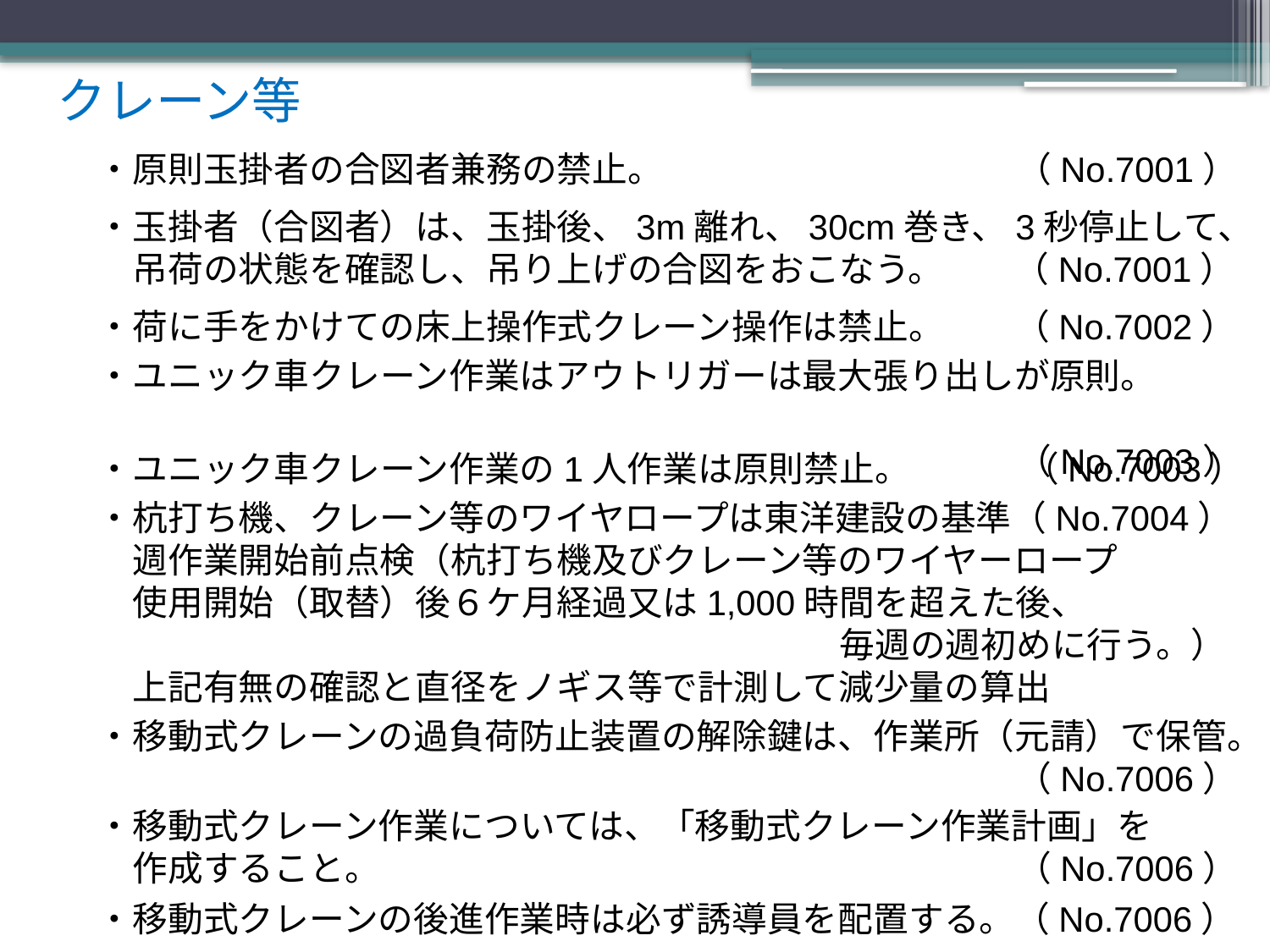

クレーン等
・原則玉掛者の合図者兼務の禁止。　　　　　　　　　　（No.7001）
・玉掛者（合図者）は、玉掛後、3m離れ、30cm巻き、3秒停止して、
　吊荷の状態を確認し、吊り上げの合図をおこなう。　　（No.7001）
・荷に手をかけての床上操作式クレーン操作は禁止。　　（No.7002）
・ユニック車クレーン作業はアウトリガーは最大張り出しが原則。
　　　　　　　　　　　　　　　　　　　　　　　　　　（No.7003）
・ユニック車クレーン作業の1人作業は原則禁止。　　　 （No.7003）
・杭打ち機、クレーン等のワイヤロープは東洋建設の基準（No.7004）
　週作業開始前点検（杭打ち機及びクレーン等のワイヤーロープ
　使用開始（取替）後６ケ月経過又は1,000時間を超えた後、
　　　　　　　　　　　　　　　　　　　　　毎週の週初めに行う。）
　上記有無の確認と直径をノギス等で計測して減少量の算出
・移動式クレーンの過負荷防止装置の解除鍵は、作業所（元請）で保管。
　　　　　　　　　　　　　　　　　　　　　　　　　　（No.7006）
・移動式クレーン作業については、「移動式クレーン作業計画」を
　作成すること。　　　　　　　　　　　　　　　　　　（No.7006）
・移動式クレーンの後進作業時は必ず誘導員を配置する。（No.7006）